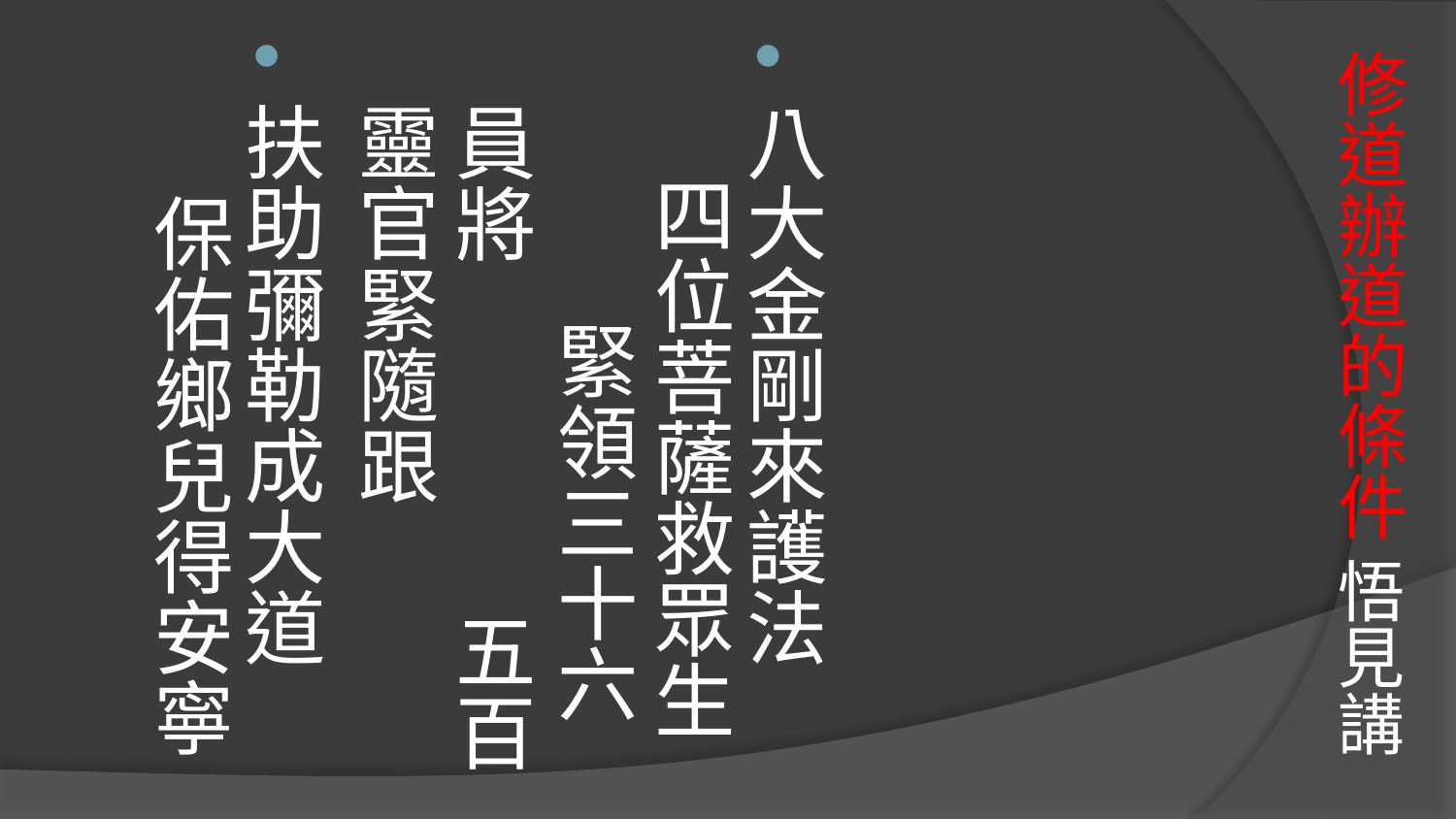

# 修道辦道的條件 悟見講
八大金剛來護法           四位菩薩救眾生               緊領三十六員將                   五百靈官緊隨跟
扶助彌勒成大道            保佑鄉兒得安寧